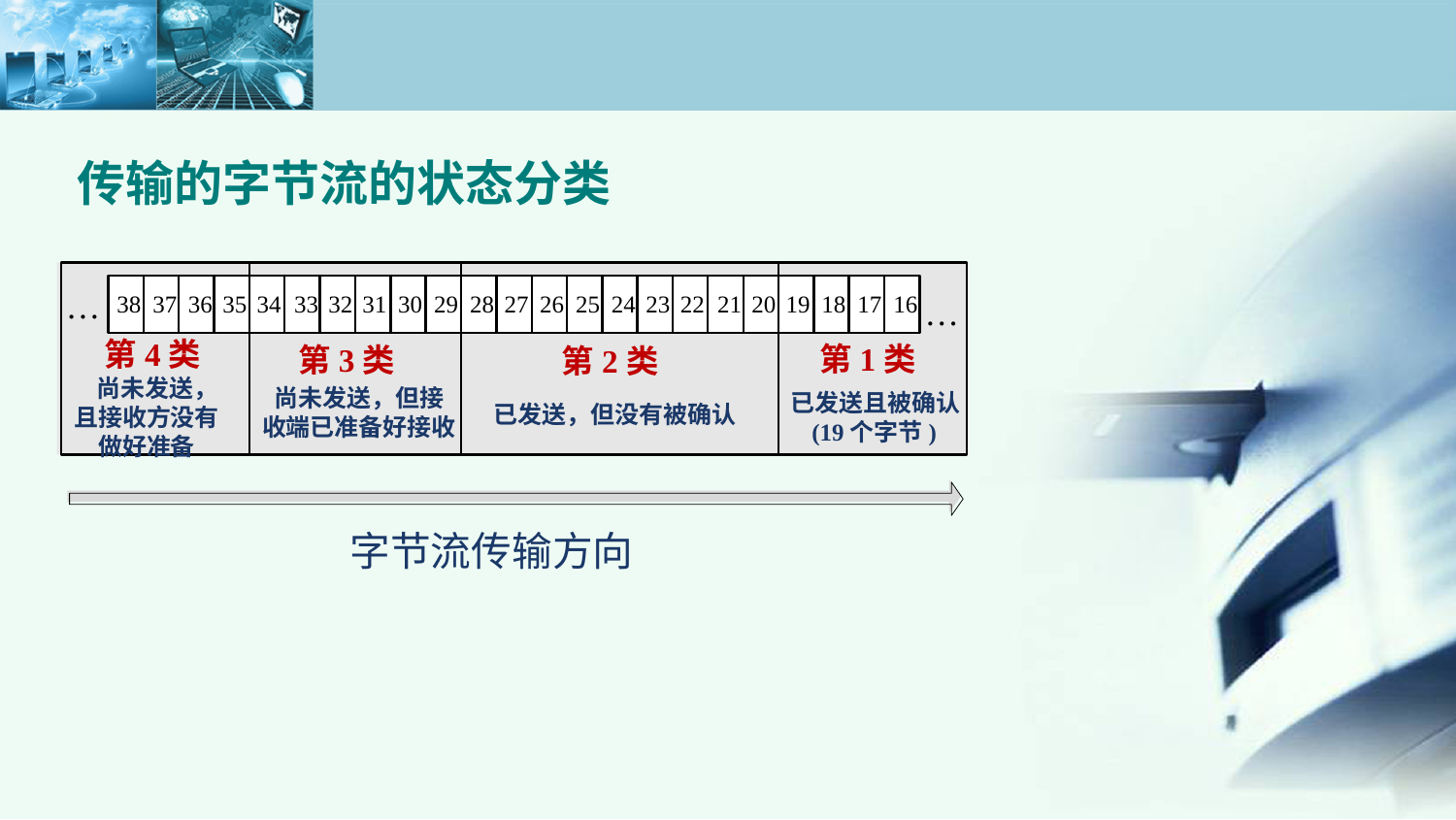

传输的字节流的状态分类

…
38
37
36
35
34
33
32
31
30
29
28
27
26
25
24
23
22
21
20
19
18
17
16
…
第4类
第1类
第3类
第2类
   尚未发送，
且接收方没有
做好准备
尚未发送，但接
收端已准备好接收
已发送且被确认
已发送，但没有被确认
(19个字节)

字节流传输方向